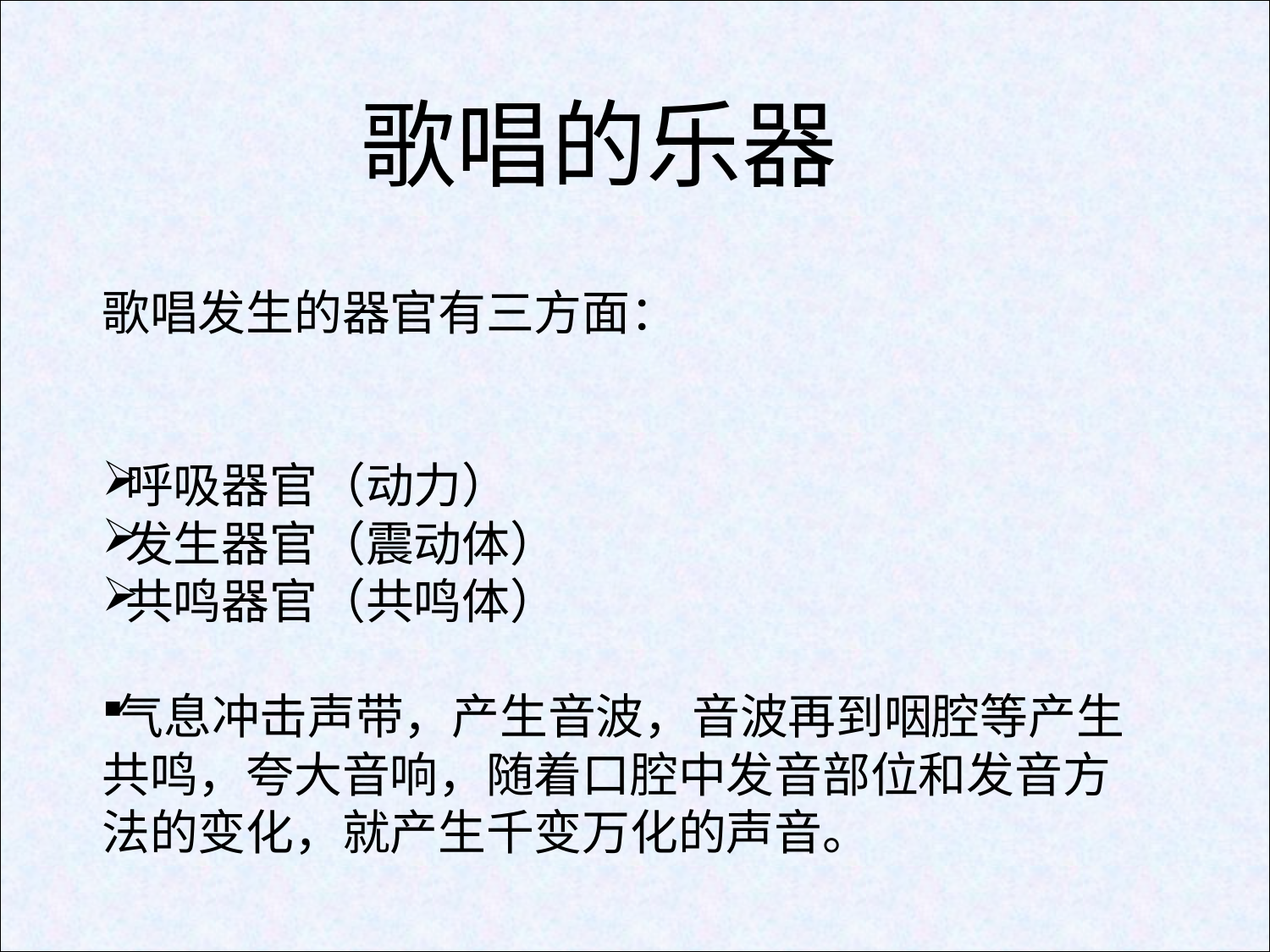

# 歌唱的乐器

歌唱发生的器官有三方面：

呼吸器官（动力）
发生器官（震动体）
共鸣器官（共鸣体）

气息冲击声带，产生音波，音波再到咽腔等产生共鸣，夸大音响，随着口腔中发音部位和发音方法的变化，就产生千变万化的声音。